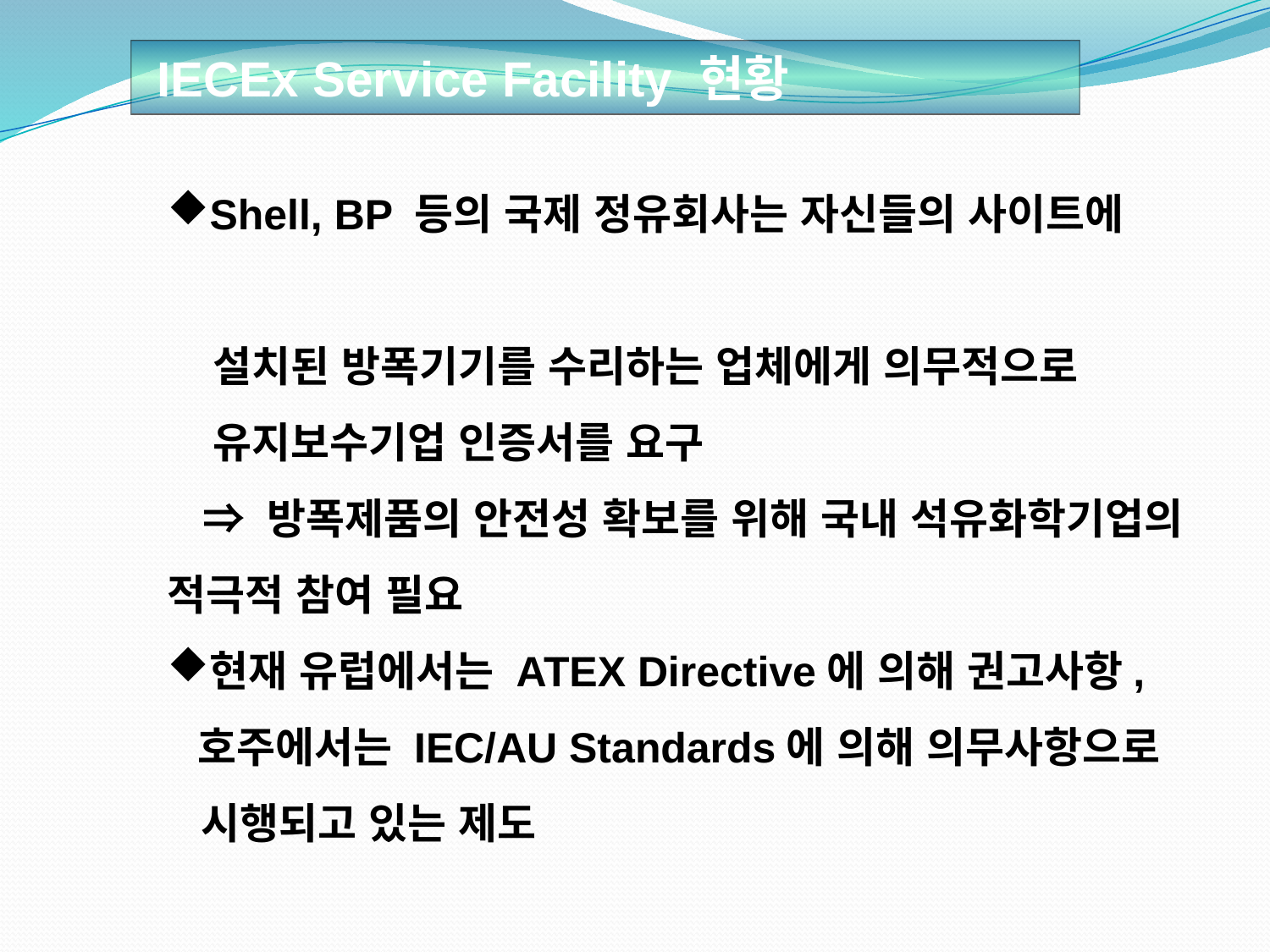

IECEx Service Facility 현황
Shell, BP 등의 국제 정유회사는 자신들의 사이트에
   설치된 방폭기기를 수리하는 업체에게 의무적으로
   유지보수기업 인증서를 요구
   ⇒ 방폭제품의 안전성 확보를 위해 국내 석유화학기업의 적극적 참여 필요
현재 유럽에서는 ATEX Directive에 의해 권고사항, 호주에서는 IEC/AU Standards에 의해 의무사항으로
  시행되고 있는 제도